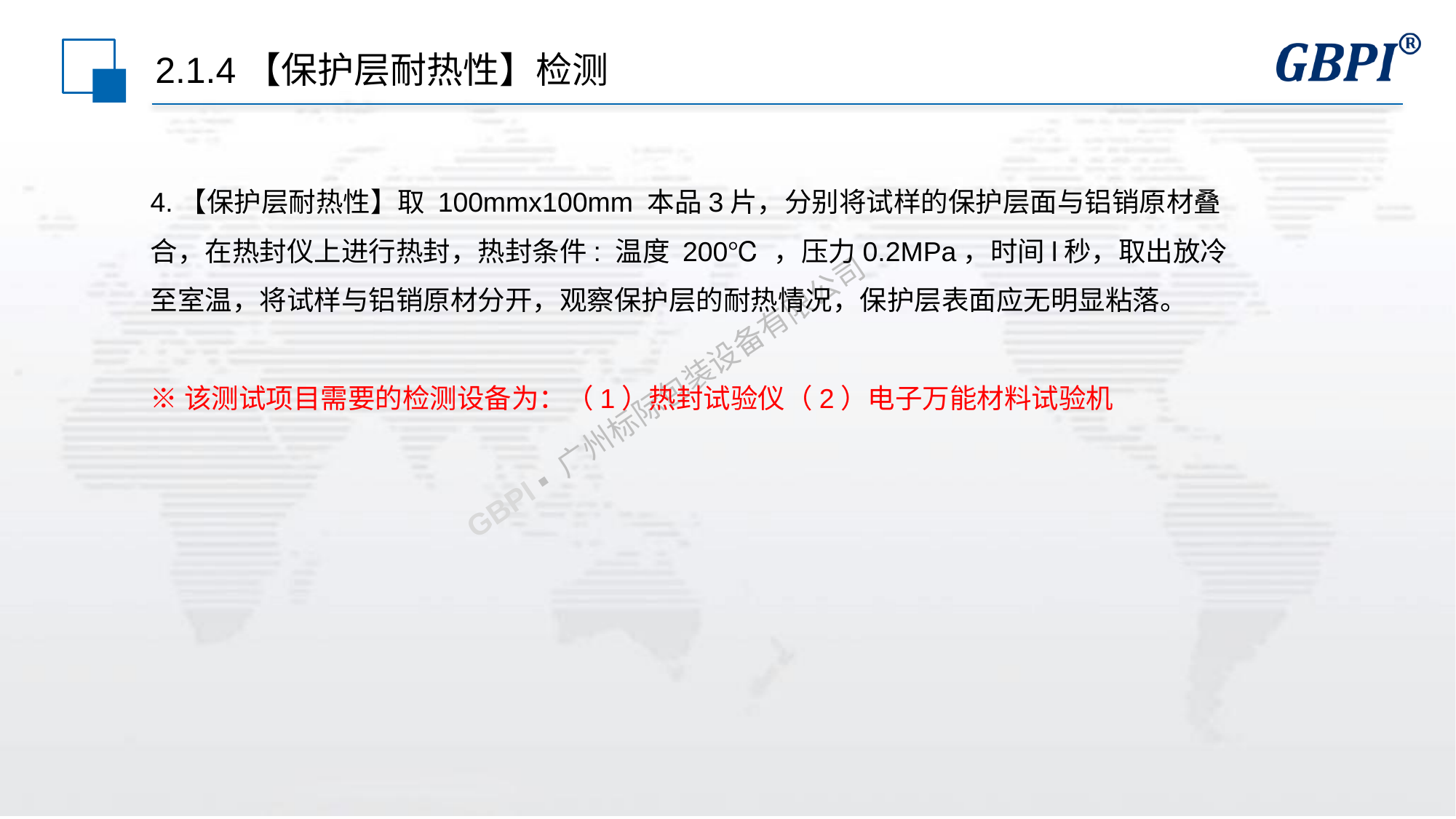

# 2.1.4【保护层耐热性】检测
4.【保护层耐热性】取 100mmx100mm 本品3片，分别将试样的保护层面与铝销原材叠合，在热封仪上进行热封，热封条件: 温度 200℃ ，压力0.2MPa，时间l秒，取出放冷至室温，将试样与铝销原材分开，观察保护层的耐热情况，保护层表面应无明显粘落。

※该测试项目需要的检测设备为：（1）热封试验仪（2）电子万能材料试验机